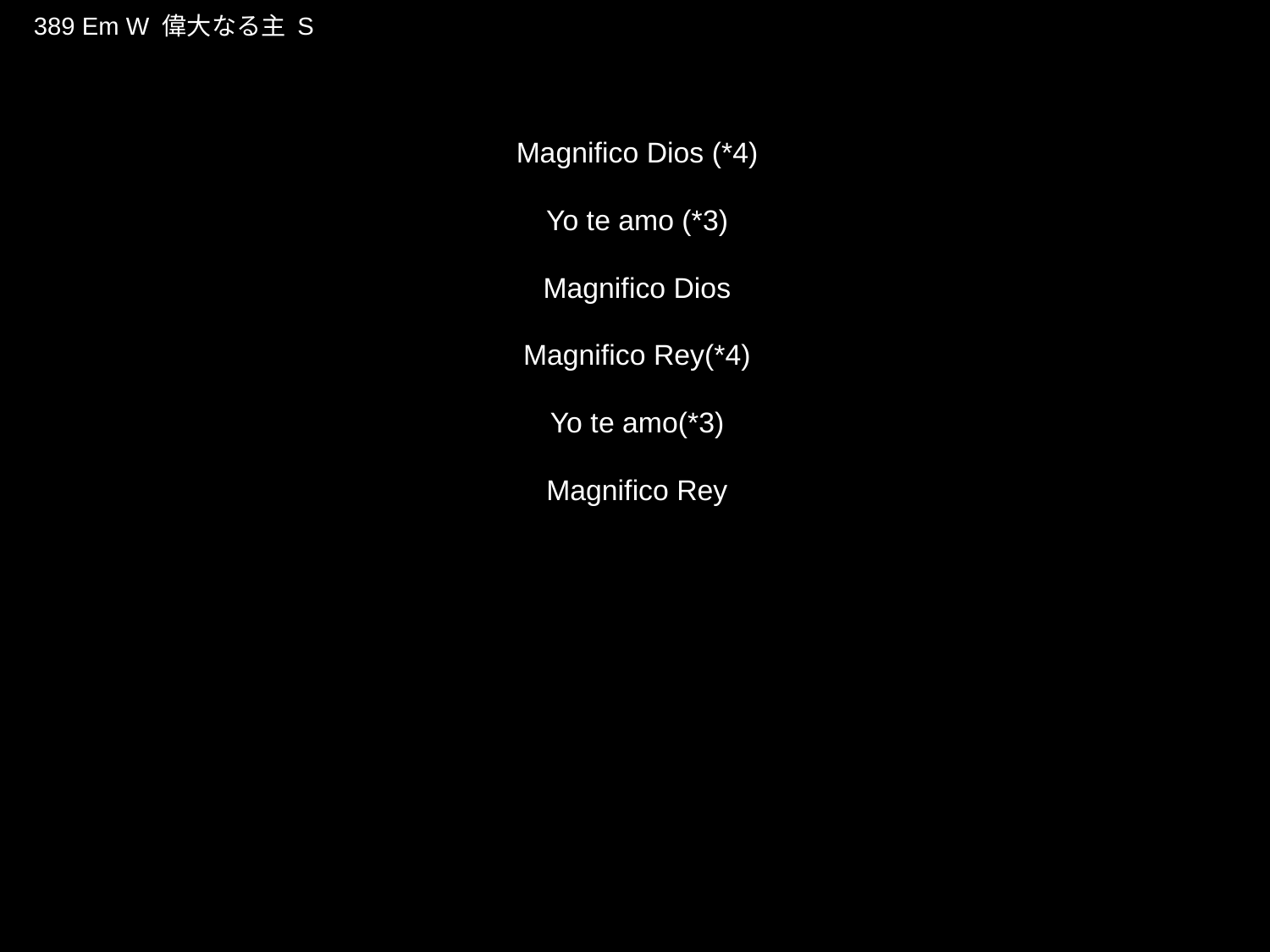

いだいなるしゅ
★W
389 Em W 偉大なる主 S
★５
Magnifico Dios (*4)
Yo te amo (*3)
Magnifico Dios
Magnifico Rey(*4)
Yo te amo(*3)
Magnifico Rey